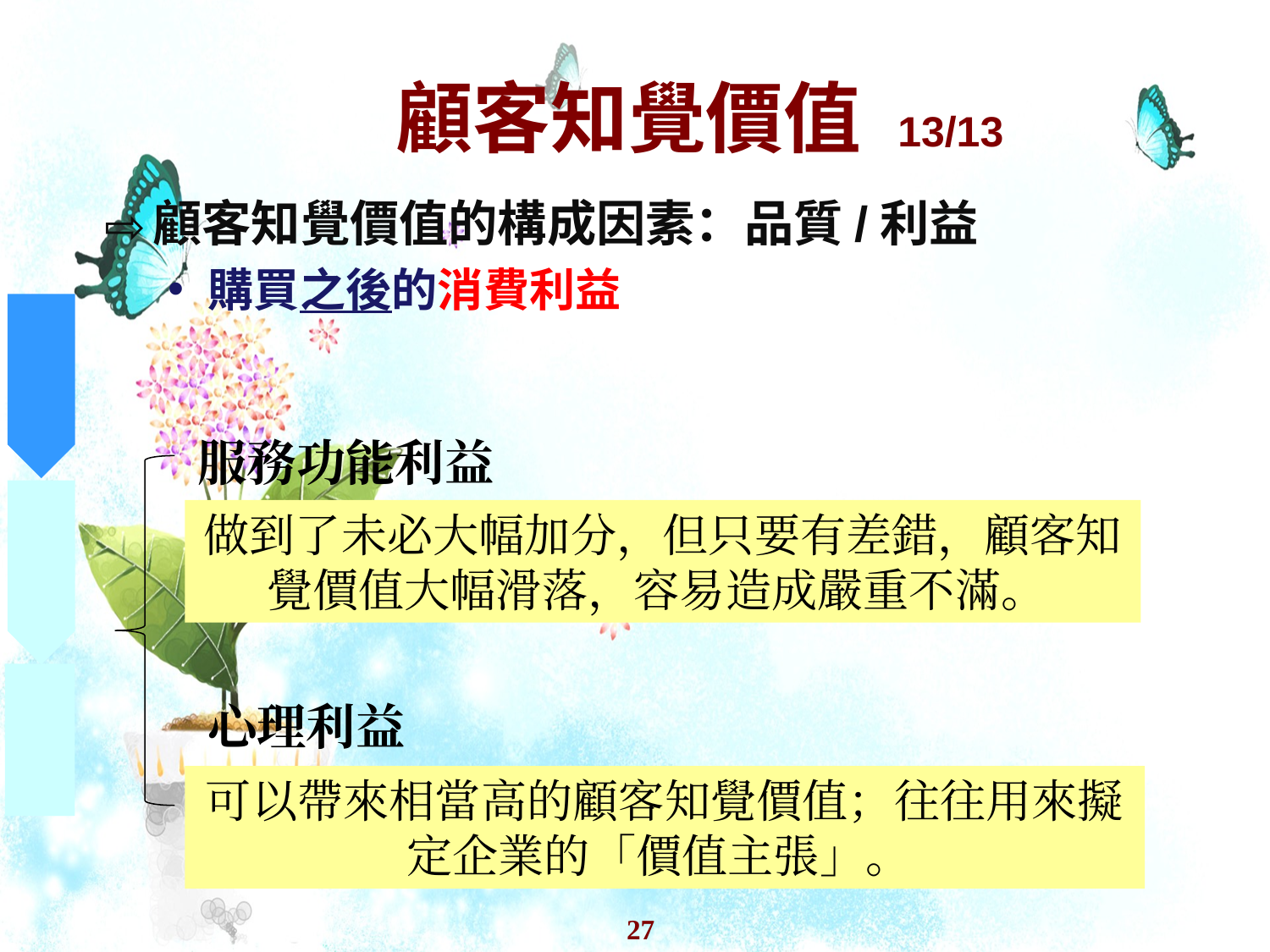

# 顧客知覺價值 13/13
顧客知覺價值的構成因素：品質/利益
購買之後的消費利益

服務功能利益

做到了未必大幅加分，但只要有差錯，顧客知覺價值大幅滑落，容易造成嚴重不滿。

心理利益
可以帶來相當高的顧客知覺價值；往往用來擬定企業的「價值主張」。